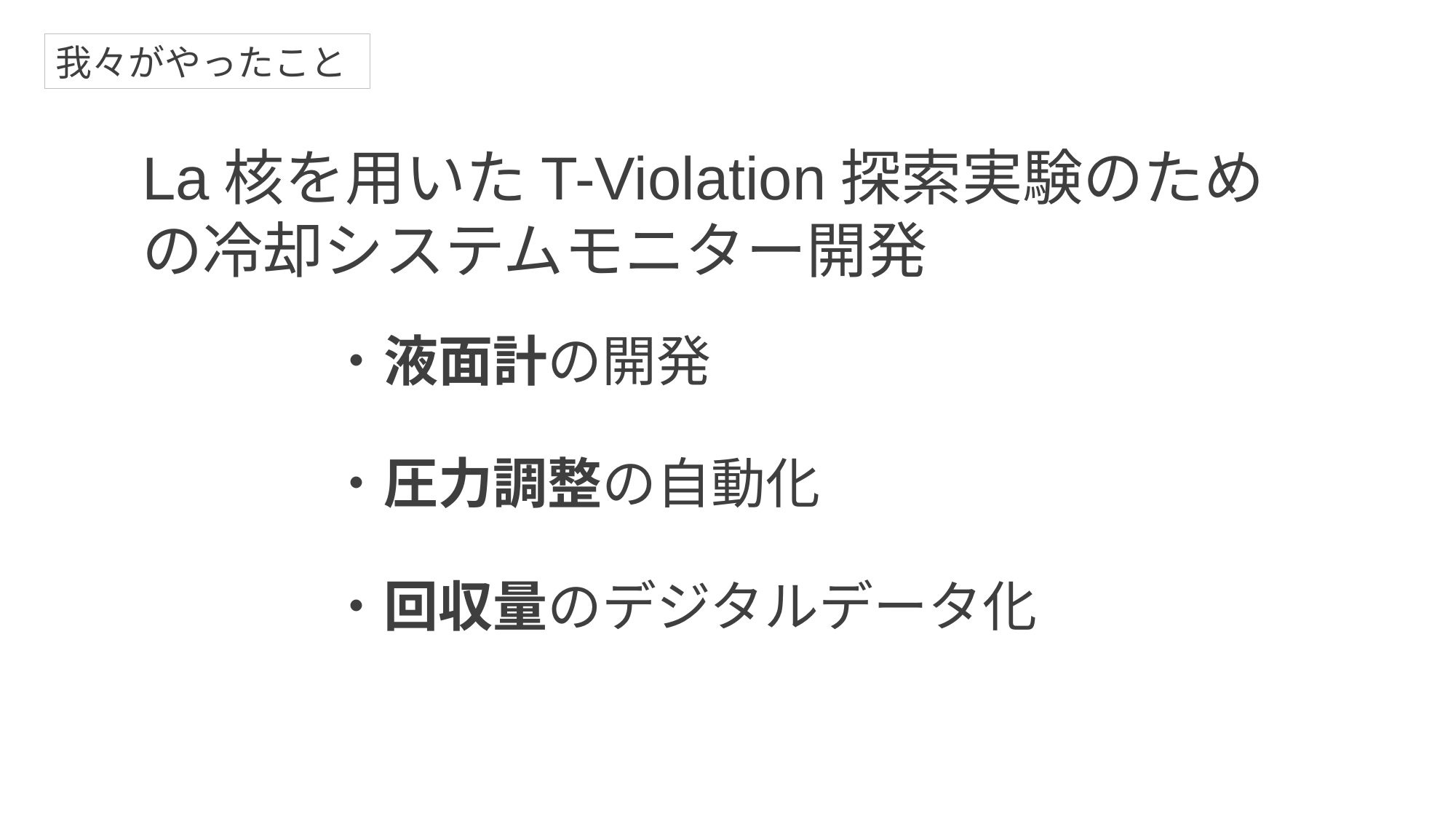

我々がやったこと
La核を用いたT-Violation探索実験のための冷却システムモニター開発
・液面計の開発
t.b.s.
・圧力調整の自動化
・回収量のデジタルデータ化